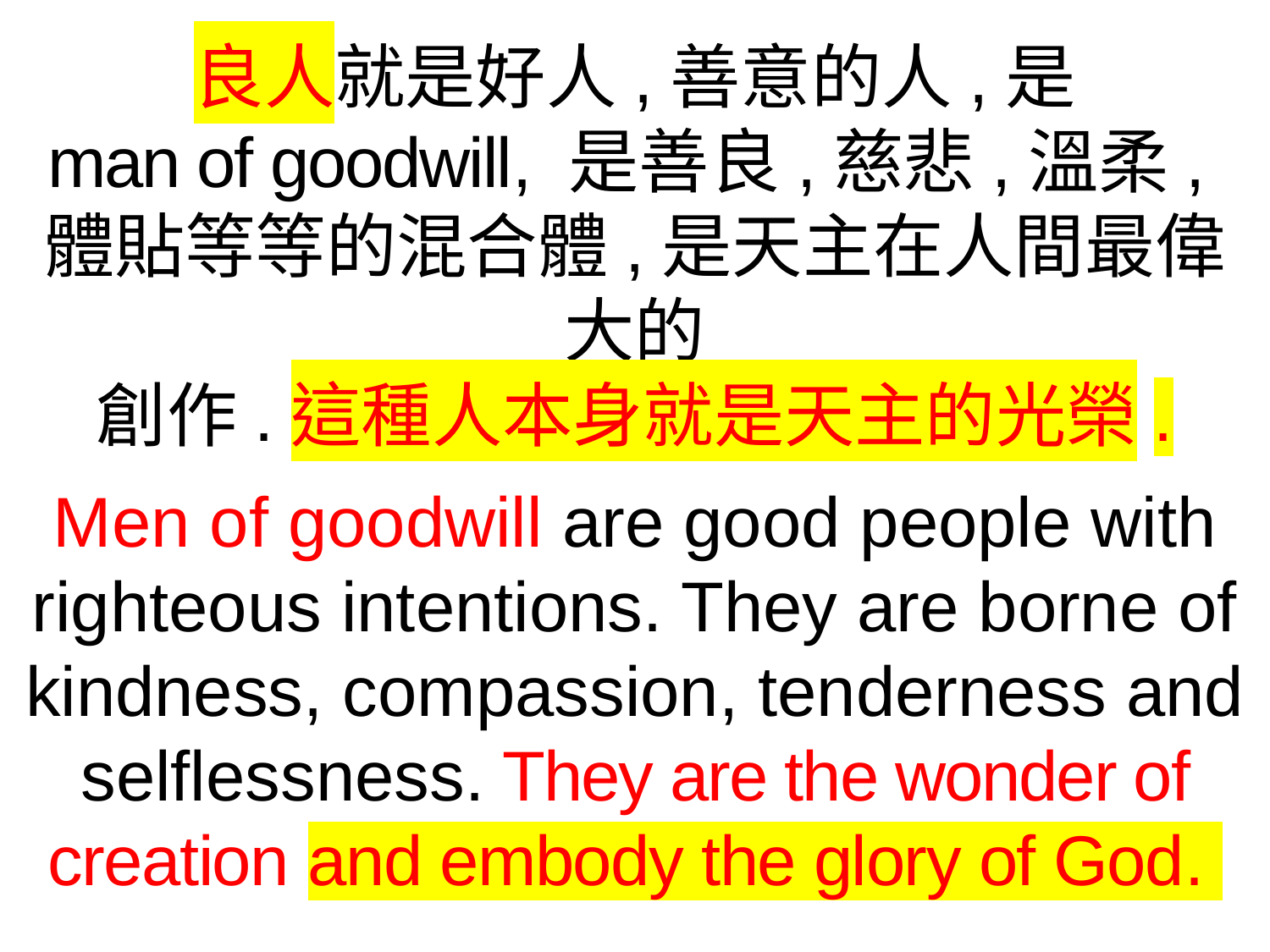

良人就是好人,善意的人,是
man of goodwill, 是善良,慈悲,溫柔,體貼等等的混合體,是天主在人間最偉大的
創作.這種人本身就是天主的光榮.
Men of goodwill are good people with righteous intentions. They are borne of kindness, compassion, tenderness and selflessness. They are the wonder of creation and embody the glory of God.